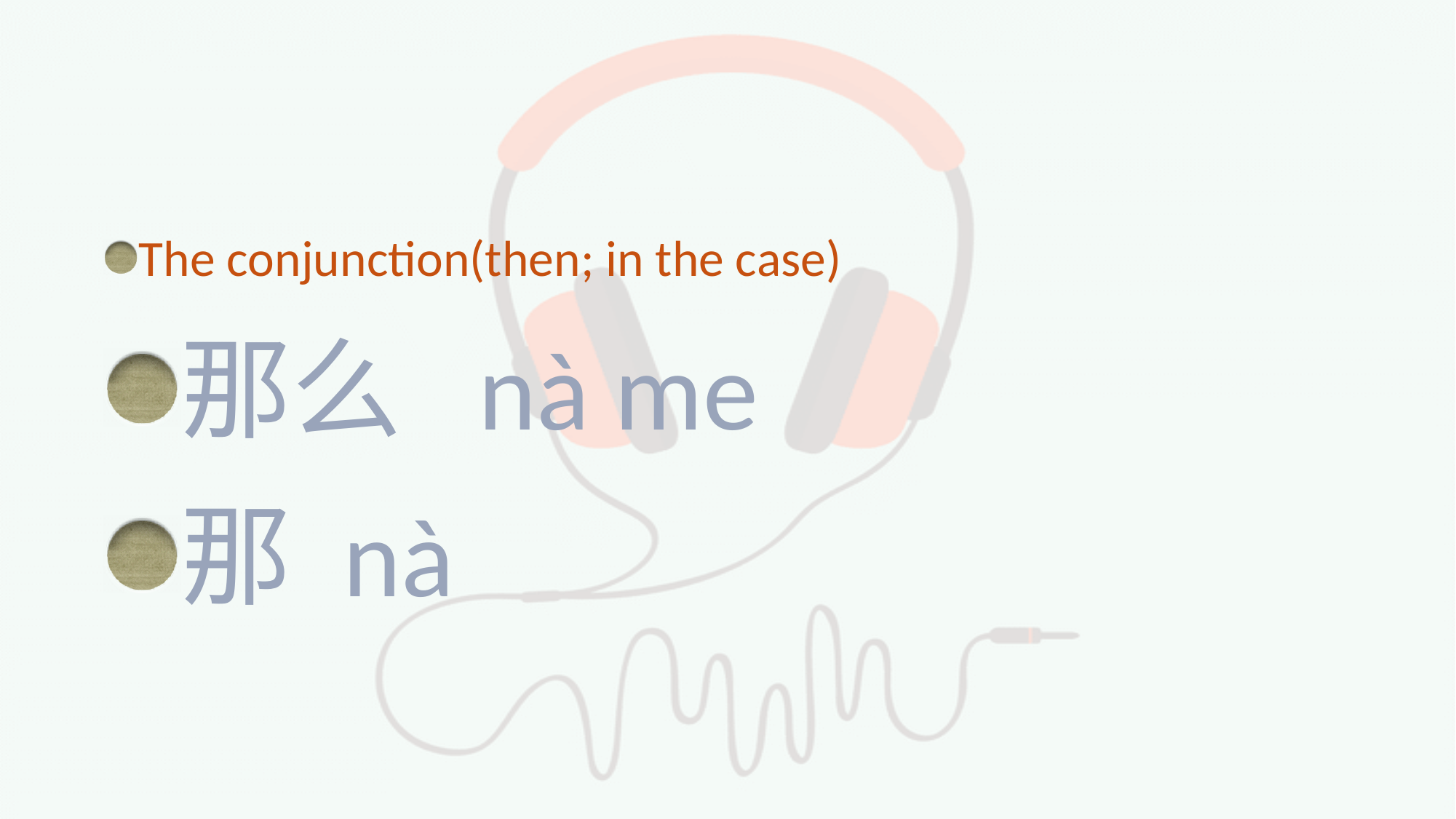

#
The conjunction(then; in the case)
那么  nà me
那 nà